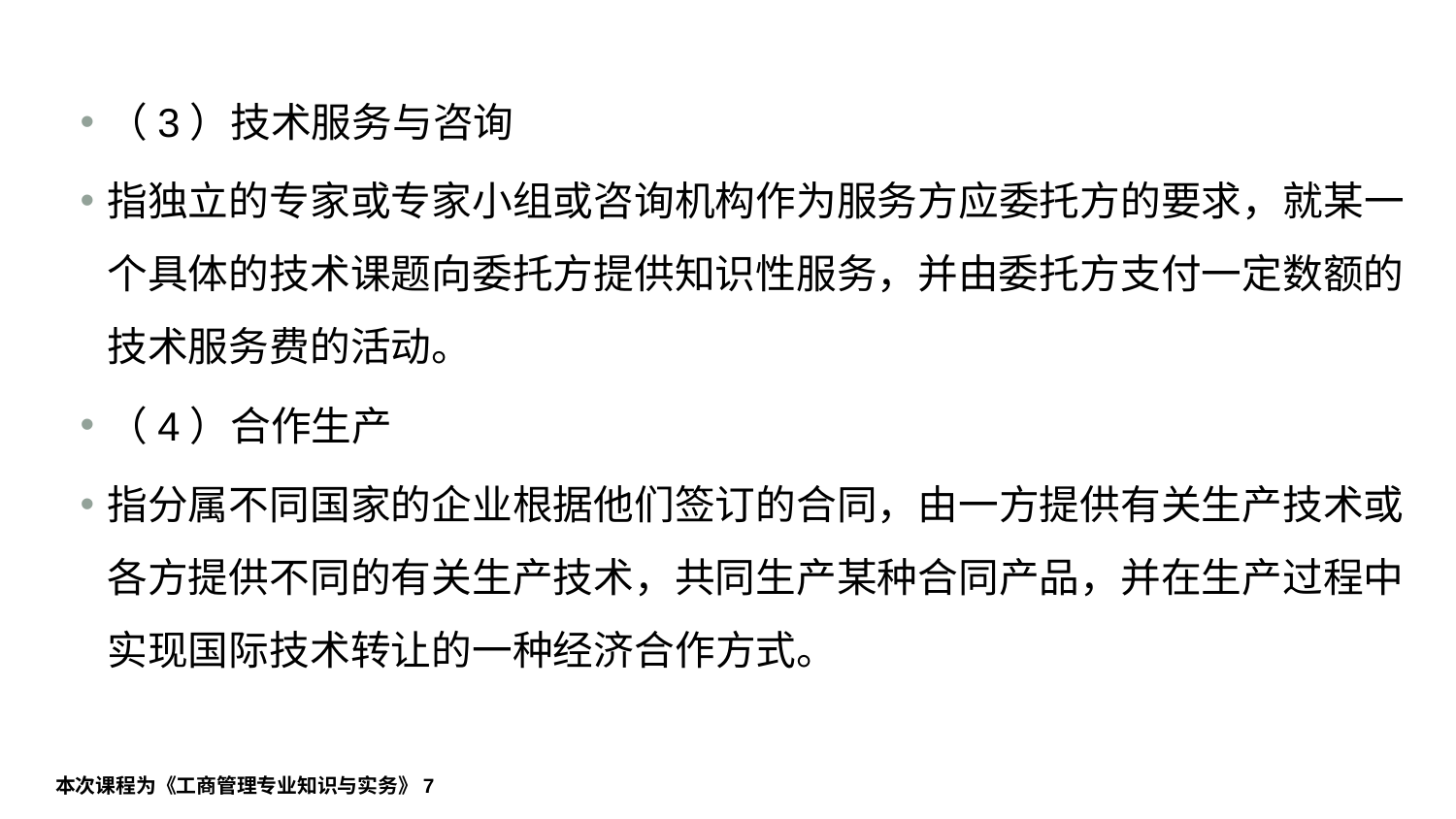

#
（3）技术服务与咨询
指独立的专家或专家小组或咨询机构作为服务方应委托方的要求，就某一个具体的技术课题向委托方提供知识性服务，并由委托方支付一定数额的技术服务费的活动。
（4）合作生产
指分属不同国家的企业根据他们签订的合同，由一方提供有关生产技术或各方提供不同的有关生产技术，共同生产某种合同产品，并在生产过程中实现国际技术转让的一种经济合作方式。